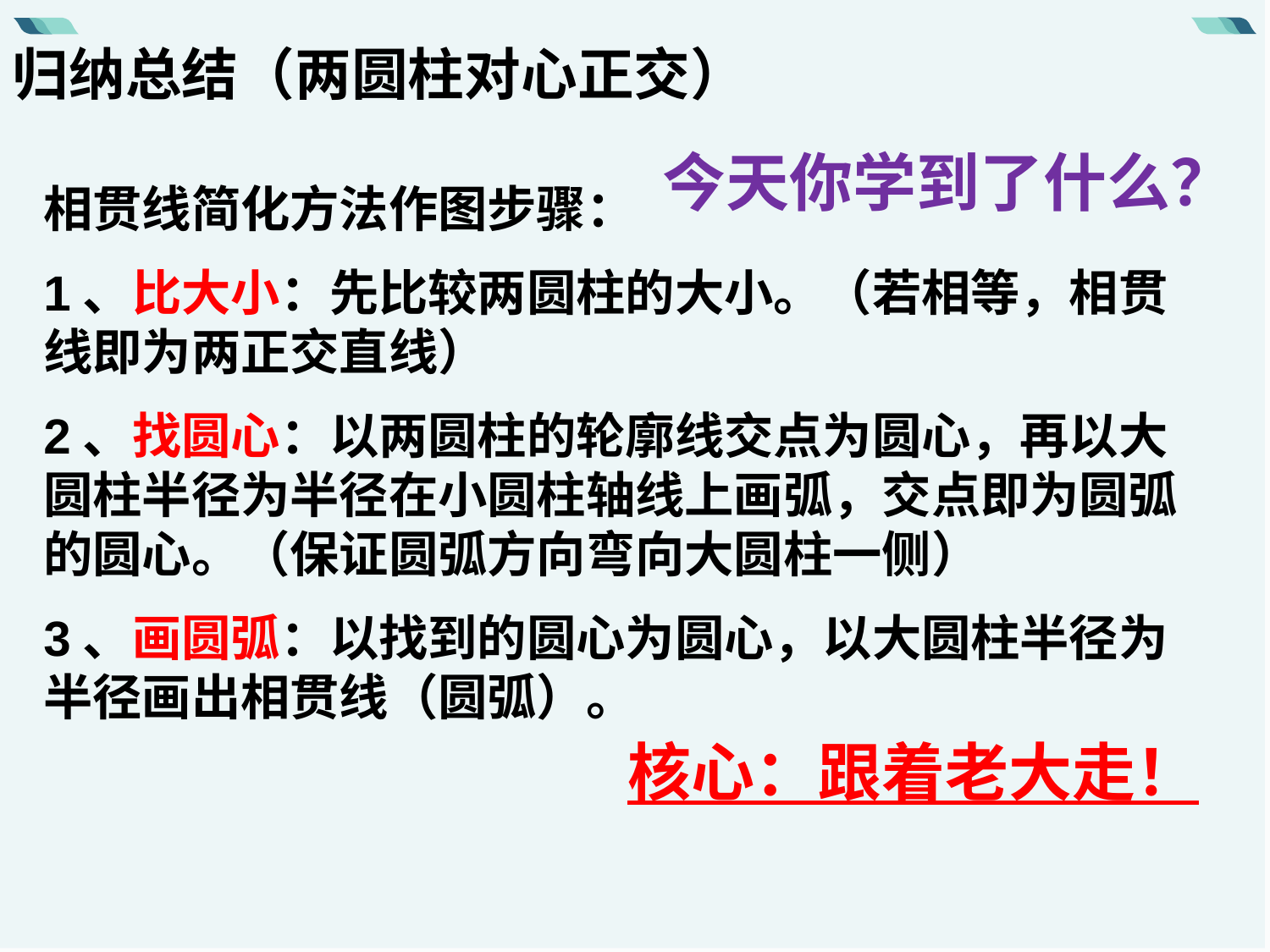

归纳总结（两圆柱对心正交）

今天你学到了什么？
相贯线简化方法作图步骤：
1、比大小：先比较两圆柱的大小。（若相等，相贯线即为两正交直线）
2、找圆心：以两圆柱的轮廓线交点为圆心，再以大圆柱半径为半径在小圆柱轴线上画弧，交点即为圆弧的圆心。（保证圆弧方向弯向大圆柱一侧）
3、画圆弧：以找到的圆心为圆心，以大圆柱半径为半径画出相贯线（圆弧）。

核心：跟着老大走！